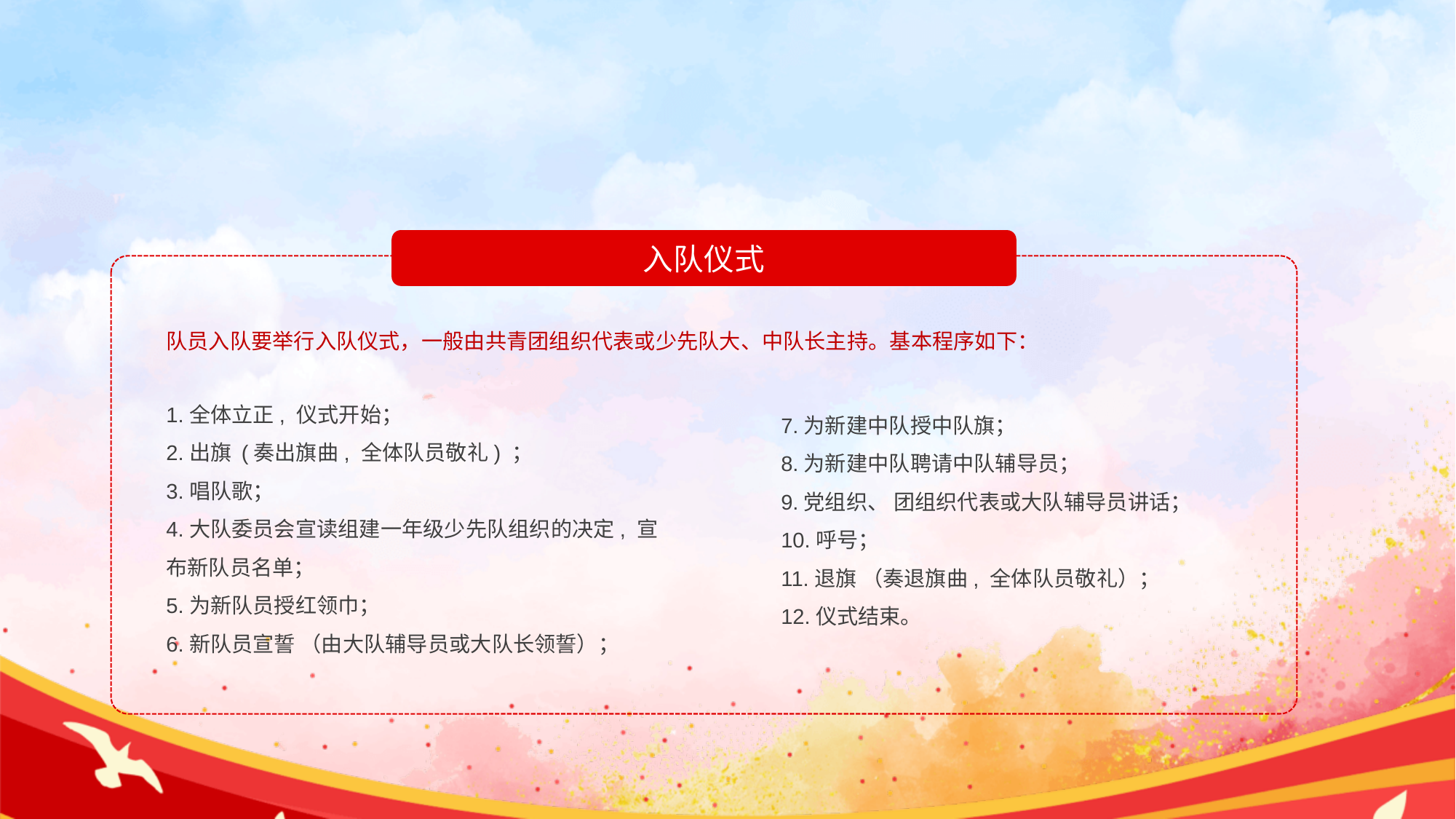

入队仪式

队员入队要举行入队仪式，一般由共青团组织代表或少先队大、中队长主持。基本程序如下：
1.全体立正, 仪式开始；
2.出旗 (奏出旗曲, 全体队员敬礼) ；
3.唱队歌；
4.大队委员会宣读组建一年级少先队组织的决定, 宣布新队员名单；
5.为新队员授红领巾；
6.新队员宣誓 （由大队辅导员或大队长领誓）；
7.为新建中队授中队旗；
8.为新建中队聘请中队辅导员；
9.党组织、 团组织代表或大队辅导员讲话；
10.呼号；
11.退旗 （奏退旗曲, 全体队员敬礼）；
12.仪式结束。